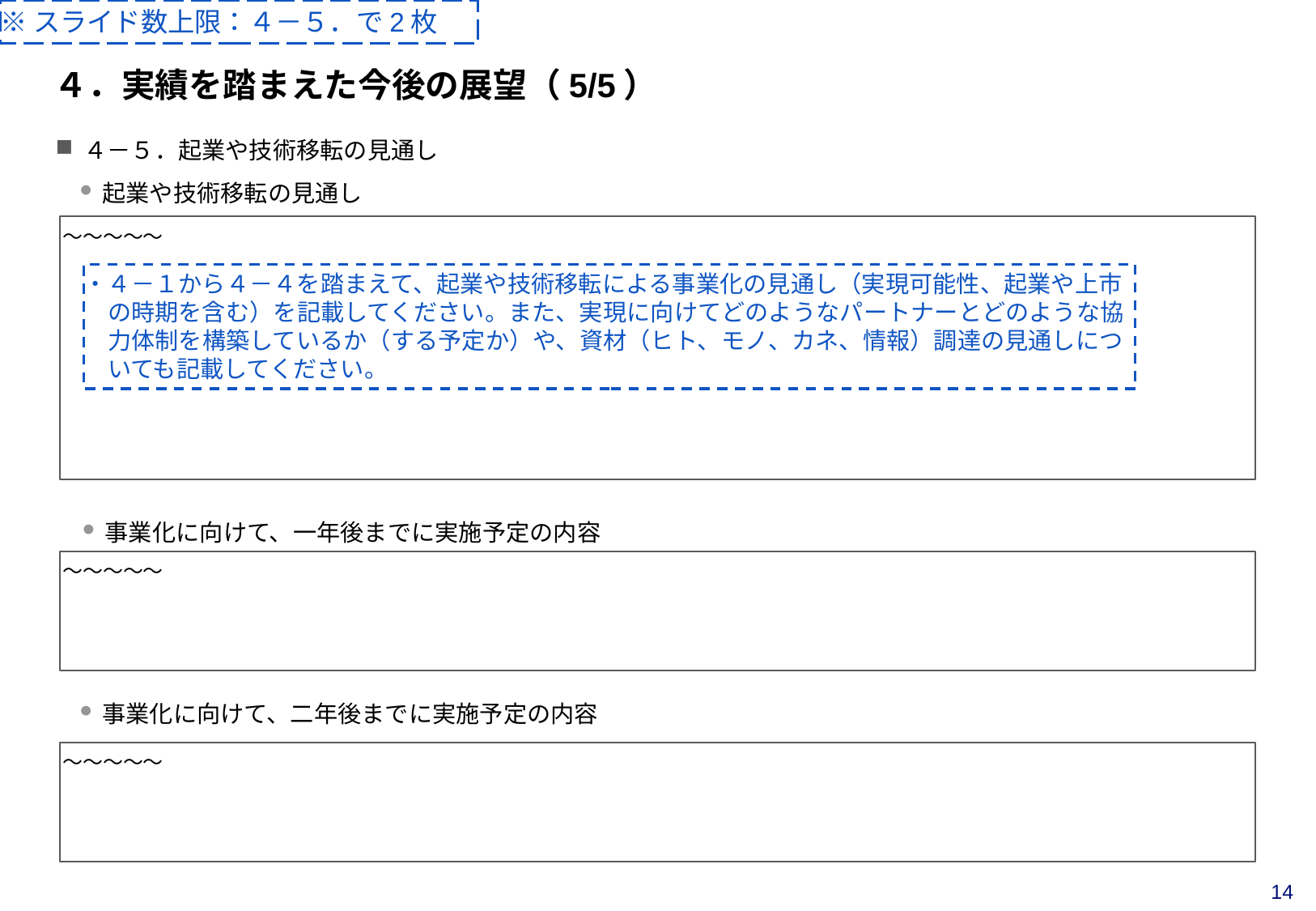

※スライド数上限：４－５．で2枚
# ４．実績を踏まえた今後の展望（5/5）
４－５．起業や技術移転の見通し
起業や技術移転の見通し
～～～～～
・４－１から４－４を踏まえて、起業や技術移転による事業化の見通し（実現可能性、起業や上市の時期を含む）を記載してください。また、実現に向けてどのようなパートナーとどのような協力体制を構築しているか（する予定か）や、資材（ヒト、モノ、カネ、情報）調達の見通しについても記載してください。
事業化に向けて、一年後までに実施予定の内容
～～～～～
事業化に向けて、二年後までに実施予定の内容
～～～～～